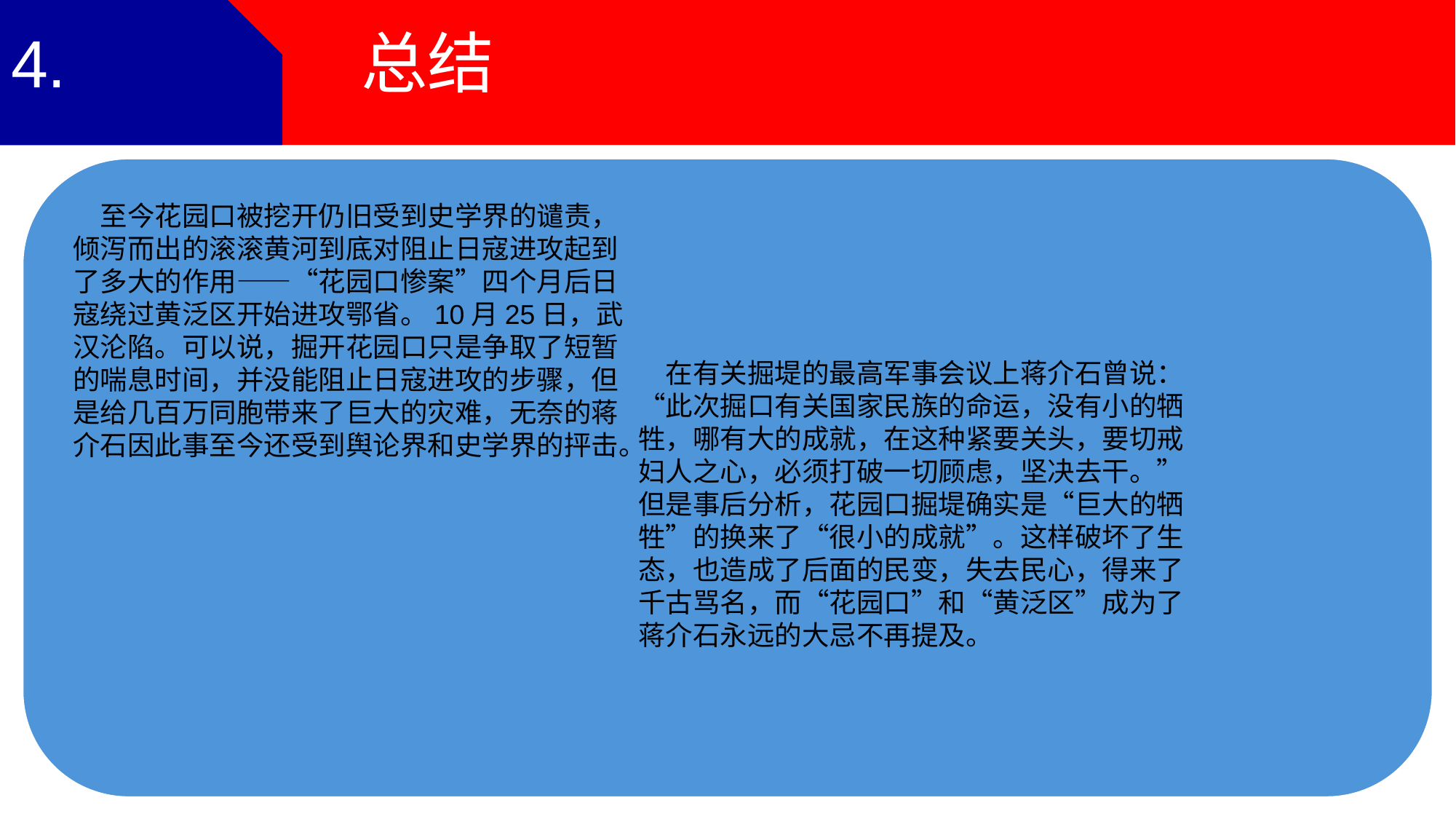

# 4.               总结

　至今花园口被挖开仍旧受到史学界的谴责，倾泻而出的滚滚黄河到底对阻止日寇进攻起到了多大的作用——“花园口惨案”四个月后日寇绕过黄泛区开始进攻鄂省。10月25日，武汉沦陷。可以说，掘开花园口只是争取了短暂的喘息时间，并没能阻止日寇进攻的步骤，但是给几百万同胞带来了巨大的灾难，无奈的蒋介石因此事至今还受到舆论界和史学界的抨击。
　在有关掘堤的最高军事会议上蒋介石曾说：“此次掘口有关国家民族的命运，没有小的牺牲，哪有大的成就，在这种紧要关头，要切戒妇人之心，必须打破一切顾虑，坚决去干。”但是事后分析，花园口掘堤确实是“巨大的牺牲”的换来了“很小的成就”。这样破坏了生态，也造成了后面的民变，失去民心，得来了千古骂名，而“花园口”和“黄泛区”成为了蒋介石永远的大忌不再提及。